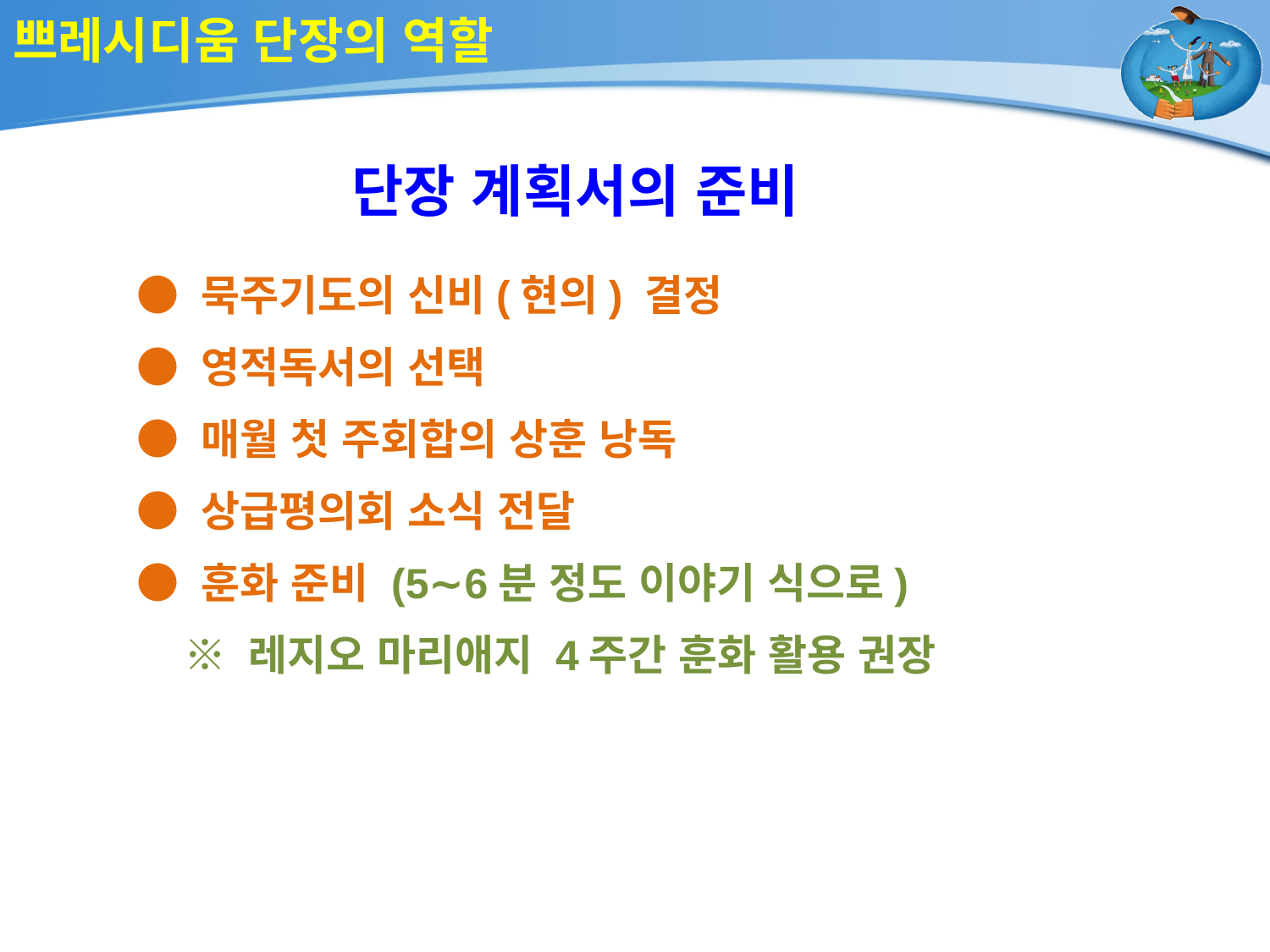

# 쁘레시디움 단장의 역할
단장 계획서의 준비
 ● 묵주기도의 신비(현의) 결정
 ● 영적독서의 선택
 ● 매월 첫 주회합의 상훈 낭독
 ● 상급평의회 소식 전달
 ● 훈화 준비 (5∼6분 정도 이야기 식으로)
     ※ 레지오 마리애지 4주간 훈화 활용 권장